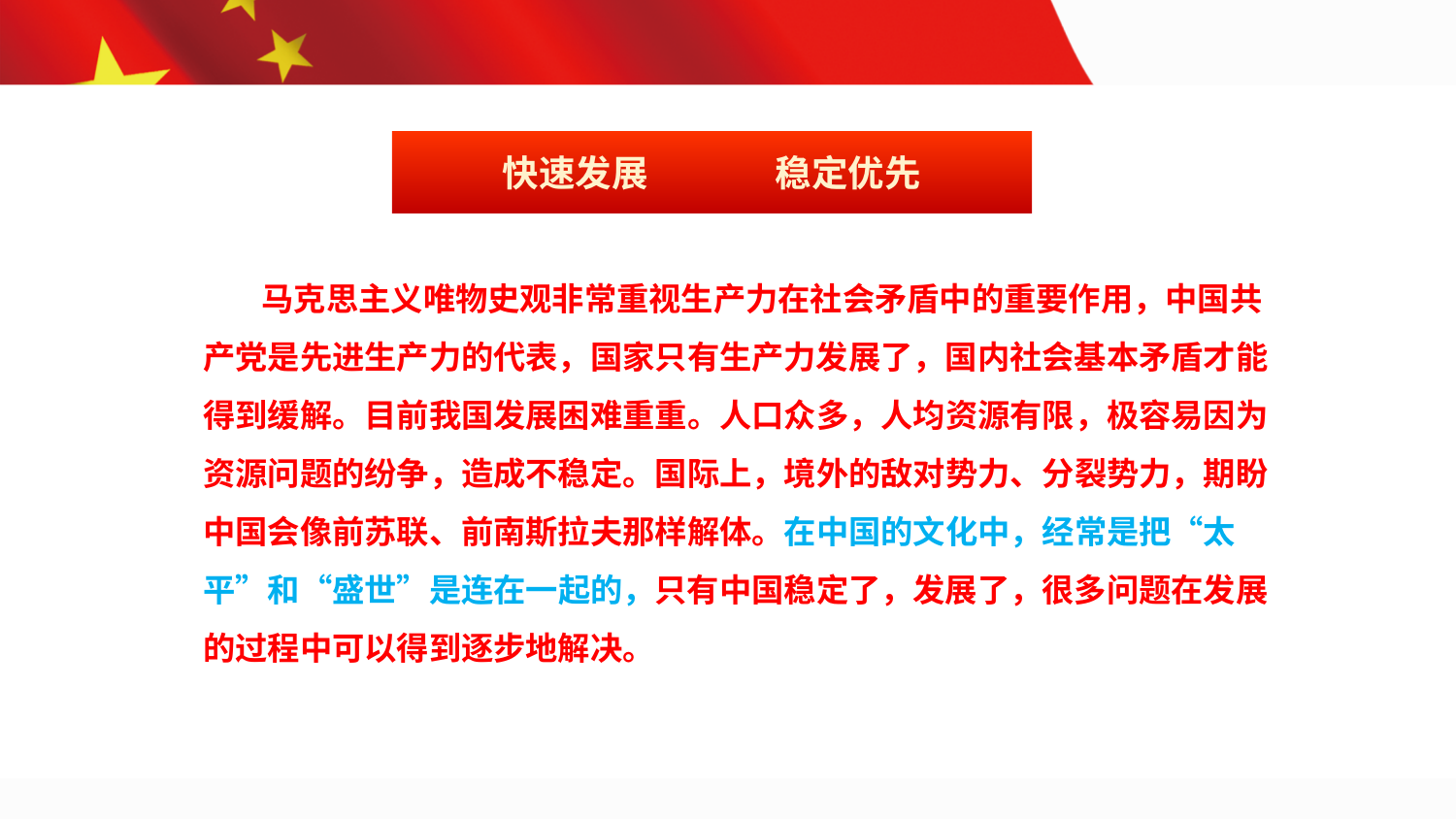

# 快速发展       稳定优先
       马克思主义唯物史观非常重视生产力在社会矛盾中的重要作用，中国共产党是先进生产力的代表，国家只有生产力发展了，国内社会基本矛盾才能得到缓解。目前我国发展困难重重。人口众多，人均资源有限，极容易因为资源问题的纷争，造成不稳定。国际上，境外的敌对势力、分裂势力，期盼中国会像前苏联、前南斯拉夫那样解体。在中国的文化中，经常是把“太平”和“盛世”是连在一起的，只有中国稳定了，发展了，很多问题在发展的过程中可以得到逐步地解决。